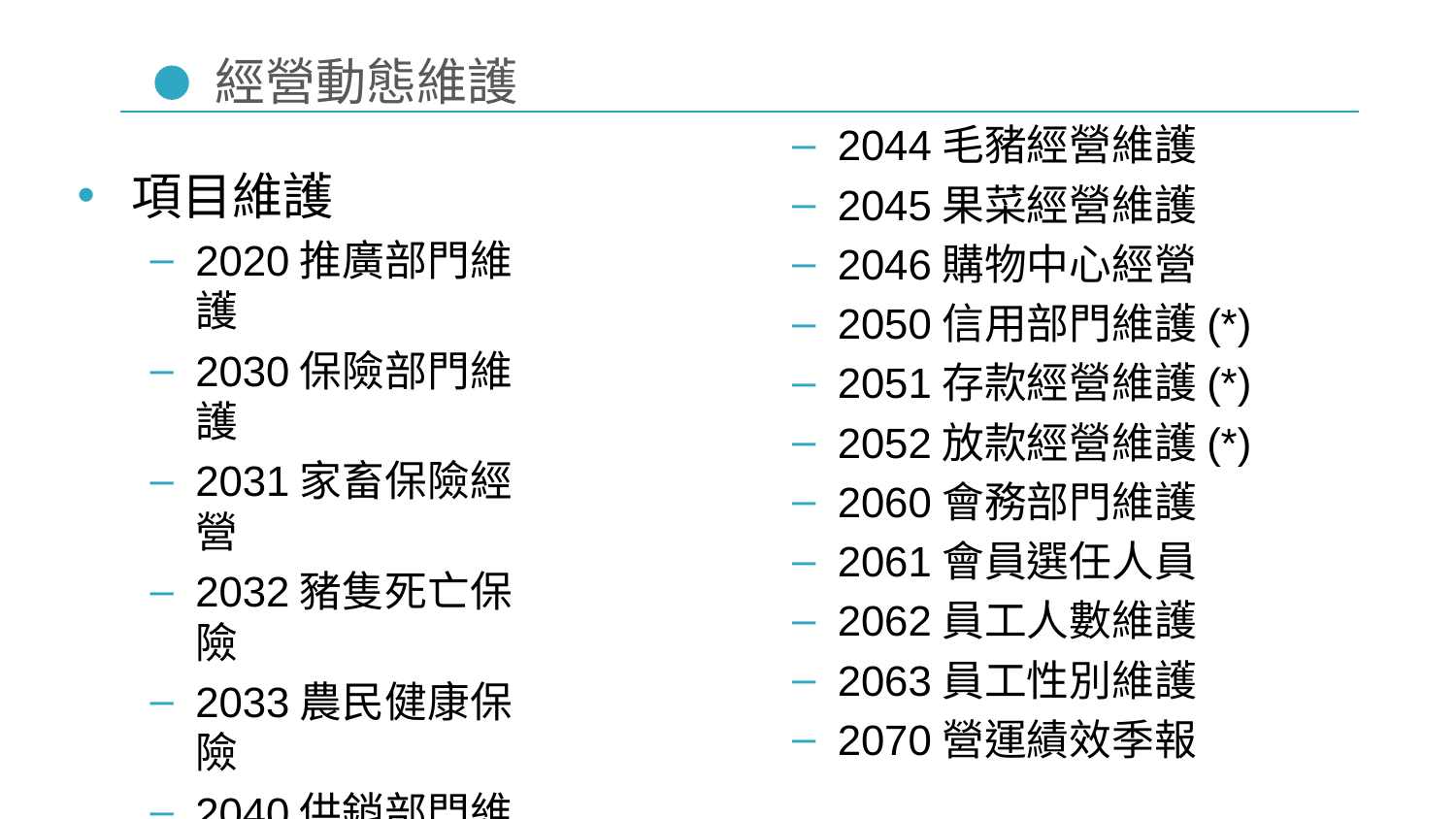

經營動態維護

2044毛豬經營維護
2045果菜經營維護
2046購物中心經營
2050信用部門維護(*)
2051存款經營維護(*)
2052放款經營維護(*)
2060會務部門維護
2061會員選任人員
2062員工人數維護
2063員工性別維護
2070營運績效季報

項目維護
2020推廣部門維護
2030保險部門維護
2031家畜保險經營
2032豬隻死亡保險
2033農民健康保險
2040供銷部門維護
2041農藥經營維護
2042飼料經營維護
2043肥料經營維護